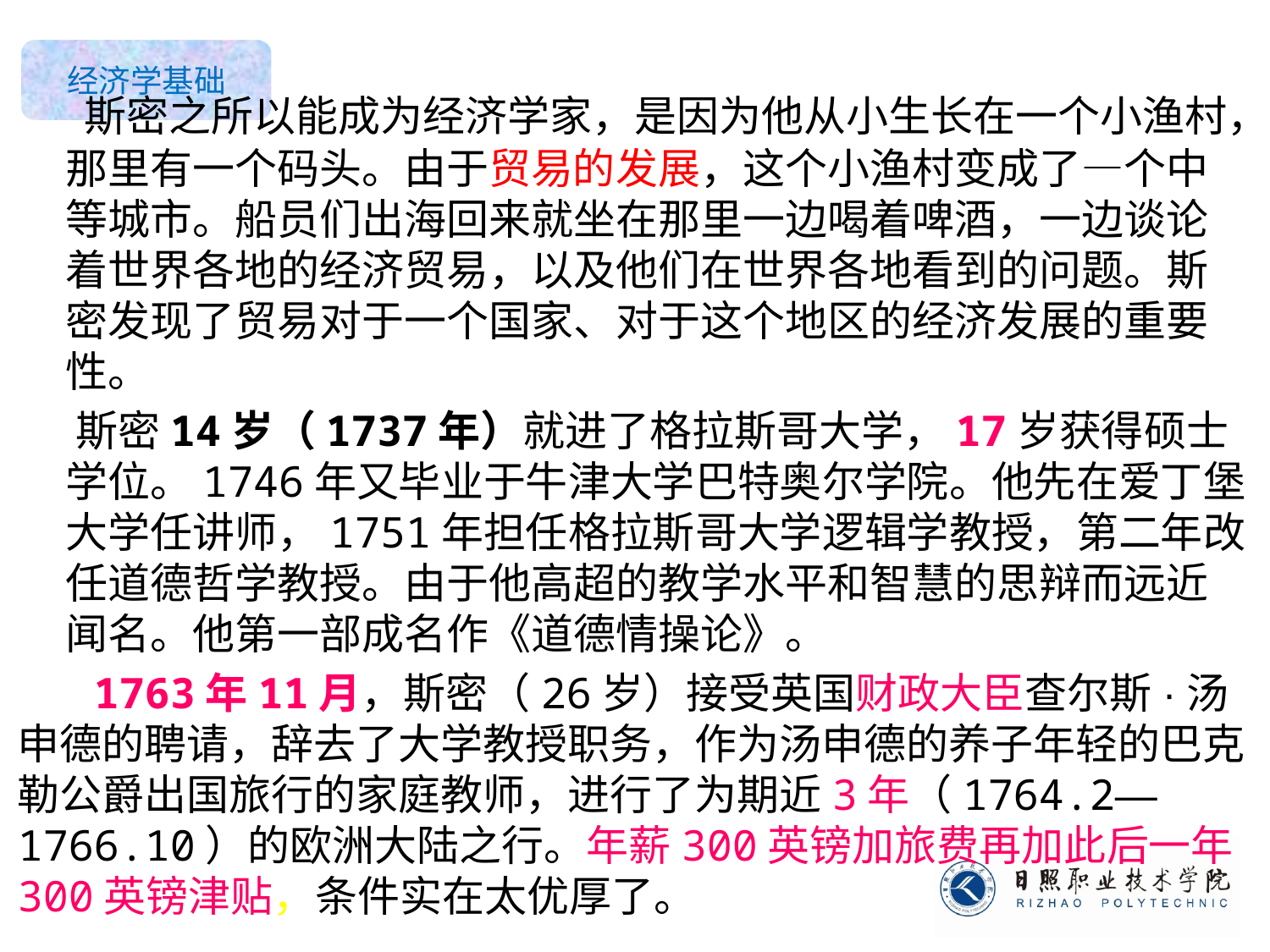

斯密之所以能成为经济学家，是因为他从小生长在一个小渔村，那里有一个码头。由于贸易的发展，这个小渔村变成了—个中等城市。船员们出海回来就坐在那里一边喝着啤酒，一边谈论着世界各地的经济贸易，以及他们在世界各地看到的问题。斯密发现了贸易对于一个国家、对于这个地区的经济发展的重要性。
     斯密14岁（1737年）就进了格拉斯哥大学，17岁获得硕士学位。1746年又毕业于牛津大学巴特奥尔学院。他先在爱丁堡大学任讲师，1751年担任格拉斯哥大学逻辑学教授，第二年改任道德哲学教授。由于他高超的教学水平和智慧的思辩而远近闻名。他第一部成名作《道德情操论》。
   1763年11月，斯密（26岁）接受英国财政大臣查尔斯·汤申德的聘请，辞去了大学教授职务，作为汤申德的养子年轻的巴克勒公爵出国旅行的家庭教师，进行了为期近3年（1764.2—1766.10）的欧洲大陆之行。年薪300英镑加旅费再加此后一年300英镑津贴，条件实在太优厚了。